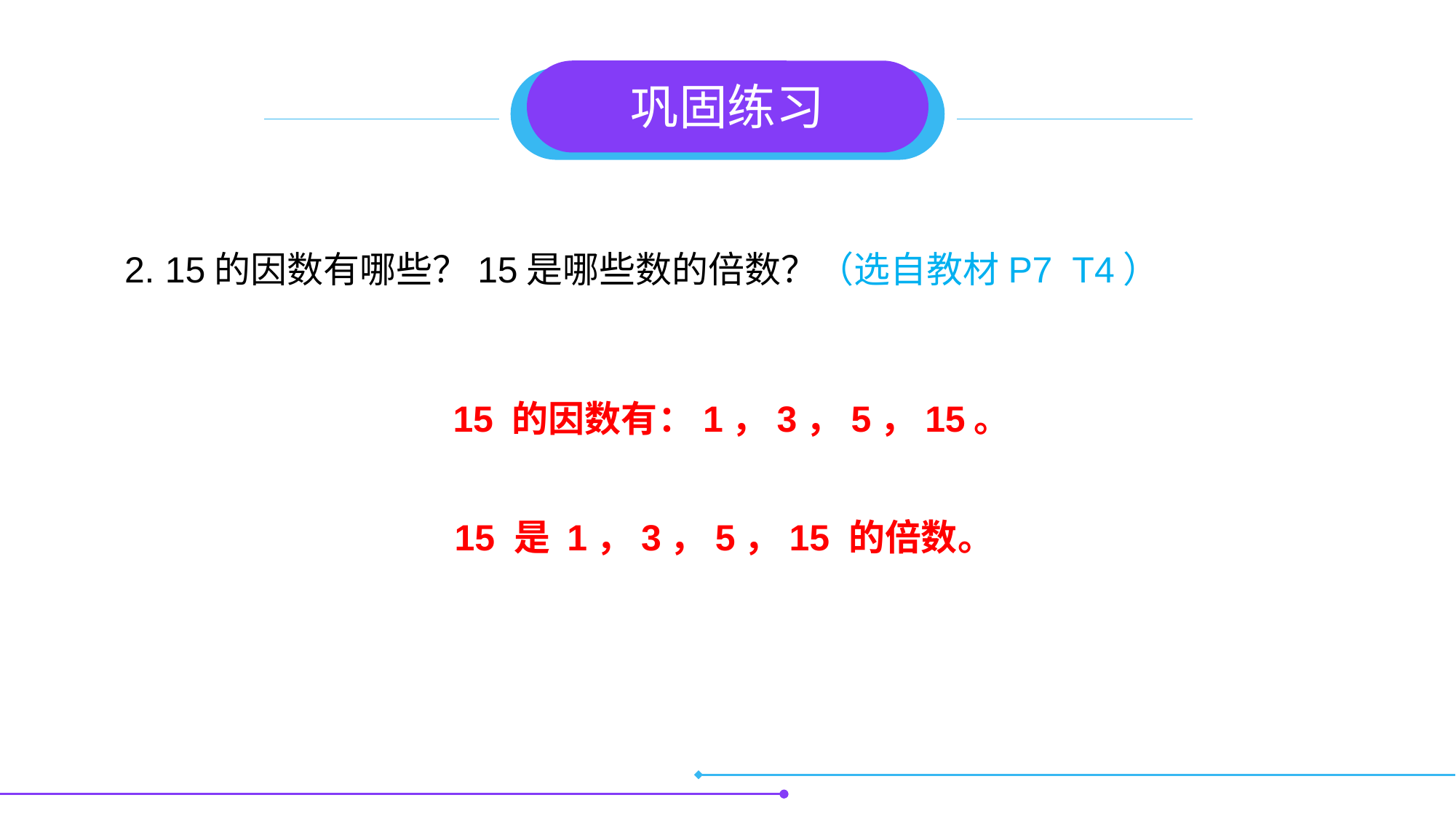

巩固练习
2. 15的因数有哪些？15是哪些数的倍数？（选自教材P7  T4）
15 的因数有：1，3，5，15。
15 是 1，3，5，15 的倍数。